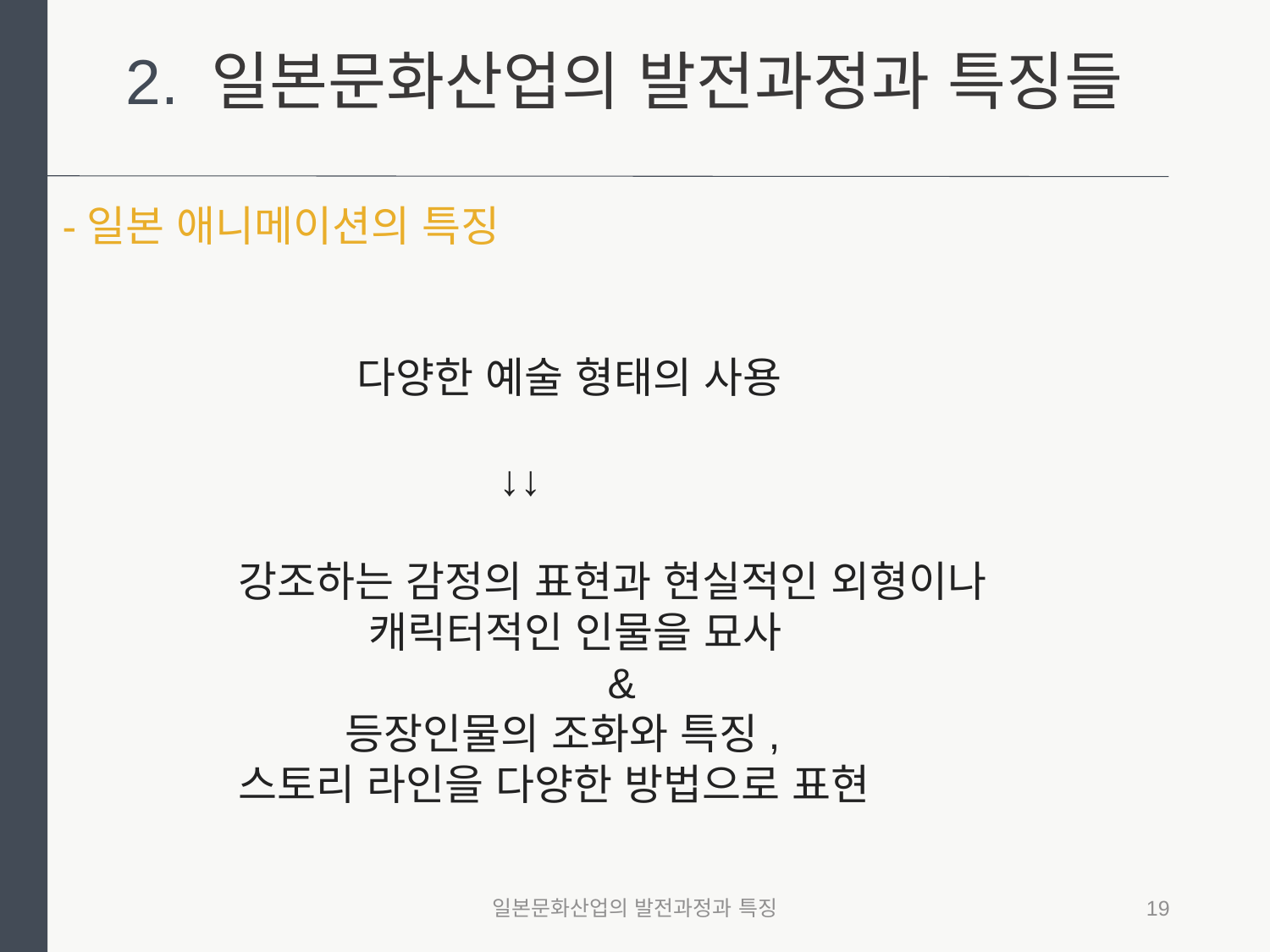

2. 일본문화산업의 발전과정과 특징들
-일본 애니메이션의 특징

                        다양한 예술 형태의 사용

                                     ↓↓

              강조하는 감정의 표현과 현실적인 외형이나
                         캐릭터적인 인물을 묘사
                                              &
                       등장인물의 조화와 특징,
              스토리 라인을 다양한 방법으로 표현

일본문화산업의 발전과정과 특징
19